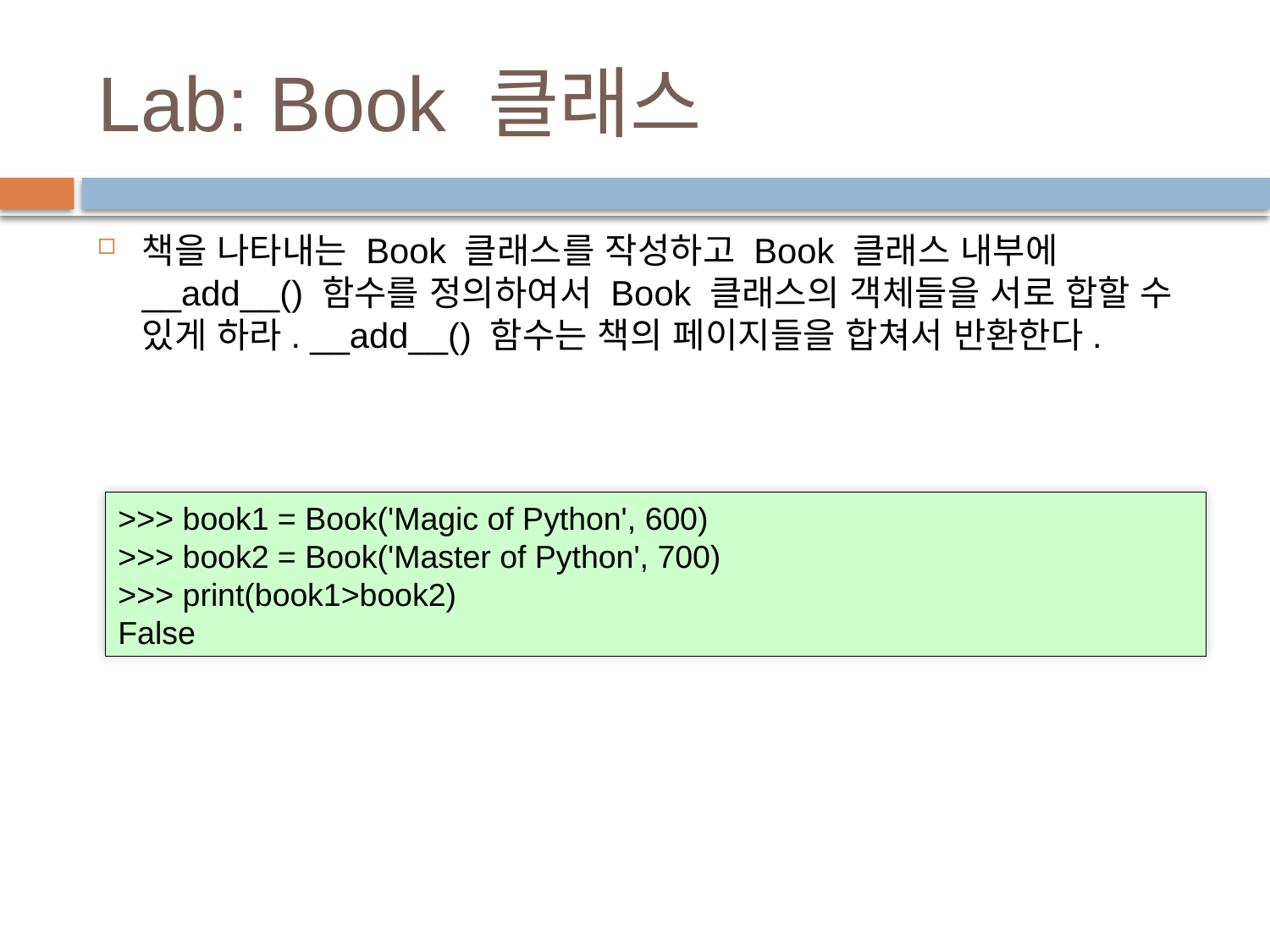

# Lab: Book 클래스
책을 나타내는 Book 클래스를 작성하고 Book 클래스 내부에 __add__() 함수를 정의하여서 Book 클래스의 객체들을 서로 합할 수 있게 하라. __add__() 함수는 책의 페이지들을 합쳐서 반환한다.

>>> book1 = Book('Magic of Python', 600)
>>> book2 = Book('Master of Python', 700)
>>> print(book1>book2)
False